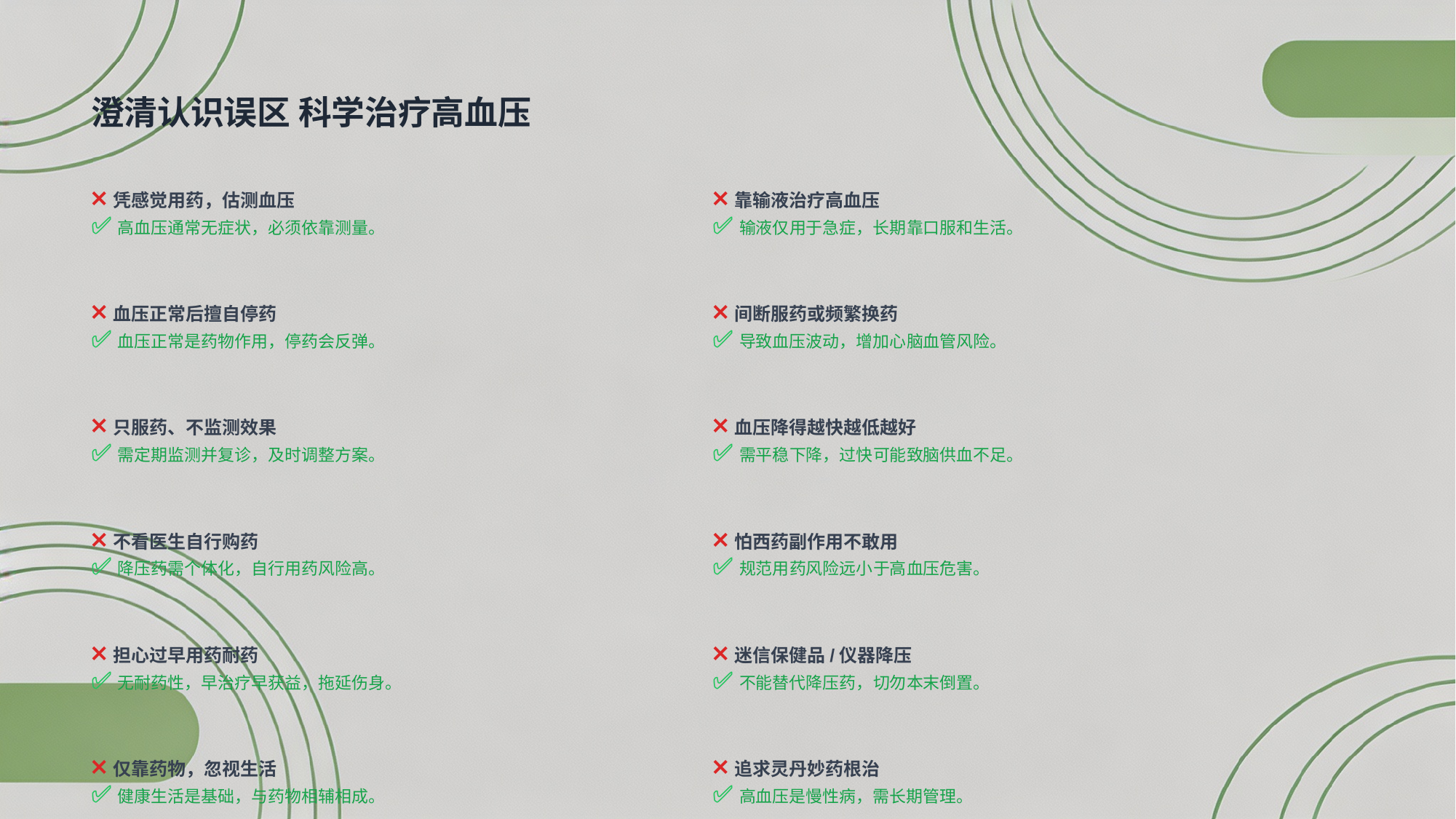

澄清认识误区 科学治疗高血压
❌凭感觉用药，估测血压
✅高血压通常无症状，必须依靠测量。
❌靠输液治疗高血压
✅输液仅用于急症，长期靠口服和生活。
❌血压正常后擅自停药
✅血压正常是药物作用，停药会反弹。
❌间断服药或频繁换药
✅导致血压波动，增加心脑血管风险。
❌只服药、不监测效果
✅需定期监测并复诊，及时调整方案。
❌血压降得越快越低越好
✅需平稳下降，过快可能致脑供血不足。
❌不看医生自行购药
✅降压药需个体化，自行用药风险高。
❌怕西药副作用不敢用
✅规范用药风险远小于高血压危害。
❌担心过早用药耐药
✅无耐药性，早治疗早获益，拖延伤身。
❌迷信保健品/仪器降压
✅不能替代降压药，切勿本末倒置。
❌仅靠药物，忽视生活
✅健康生活是基础，与药物相辅相成。
❌追求灵丹妙药根治
✅高血压是慢性病，需长期管理。